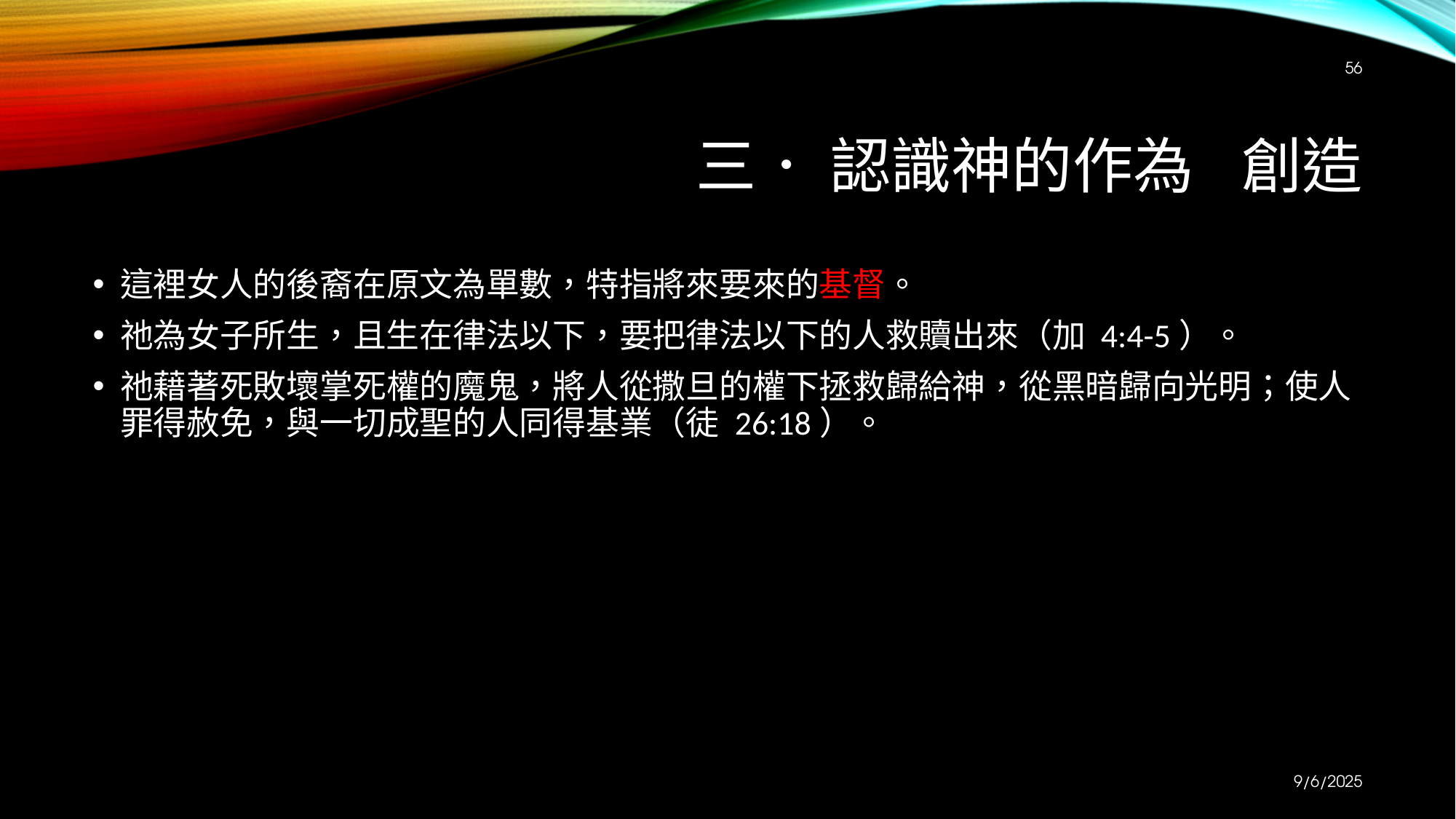

56
# 三． 認識神的作為	創造
這裡女人的後裔在原文為單數，特指將來要來的基督。
祂為女子所生，且生在律法以下，要把律法以下的人救贖出來（加 4:4-5）。
祂藉著死敗壞掌死權的魔鬼，將人從撒旦的權下拯救歸給神，從黑暗歸向光明；使人罪得赦免，與一切成聖的人同得基業（徒 26:18）。

9/6/2025